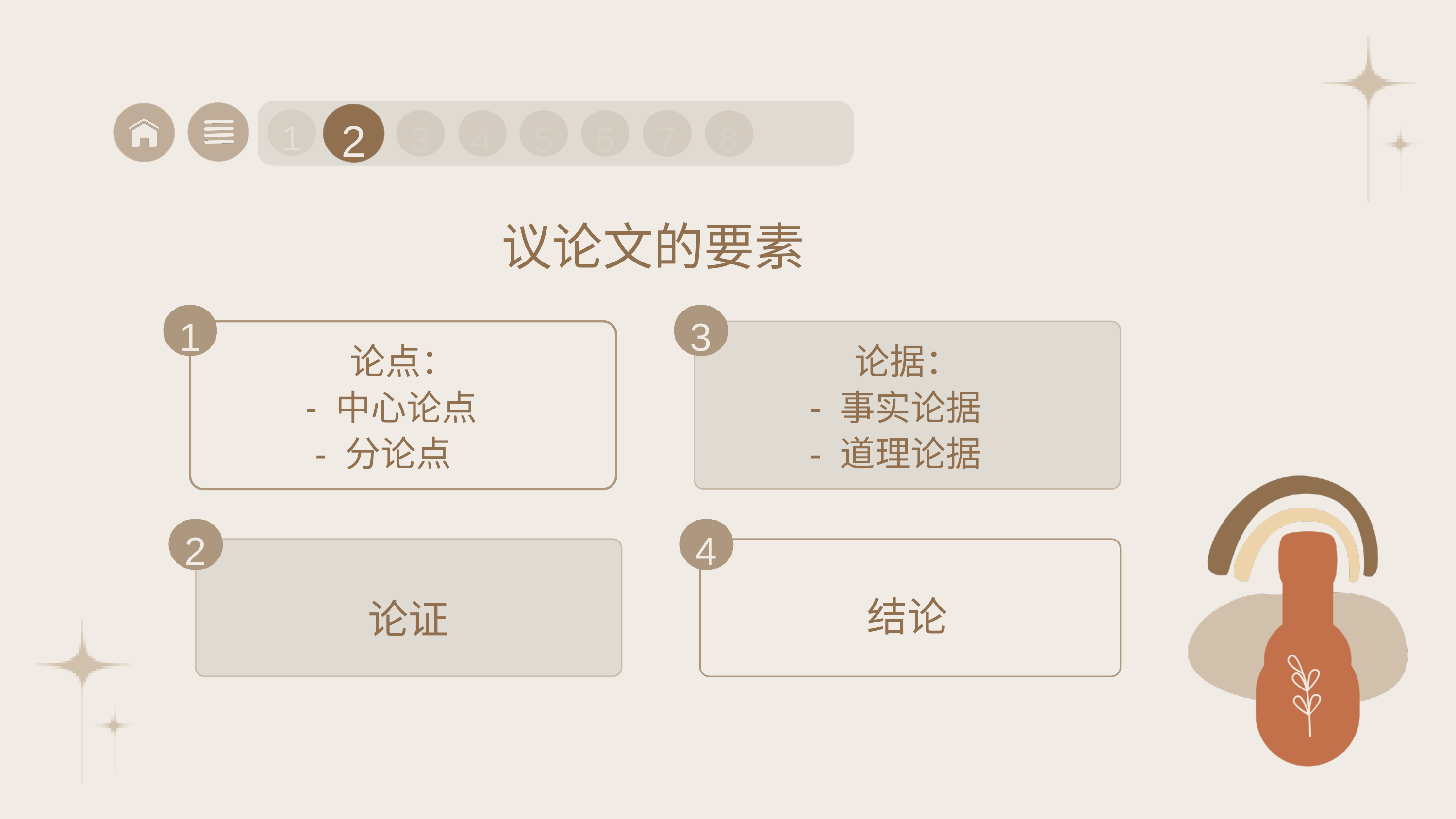

2
1
4
7
8
3
5
6

议论文的要素

1

3

论点：
- 中心论点
- 分论点
论据：
- 事实论据
- 道理论据

2

4

结论
论证